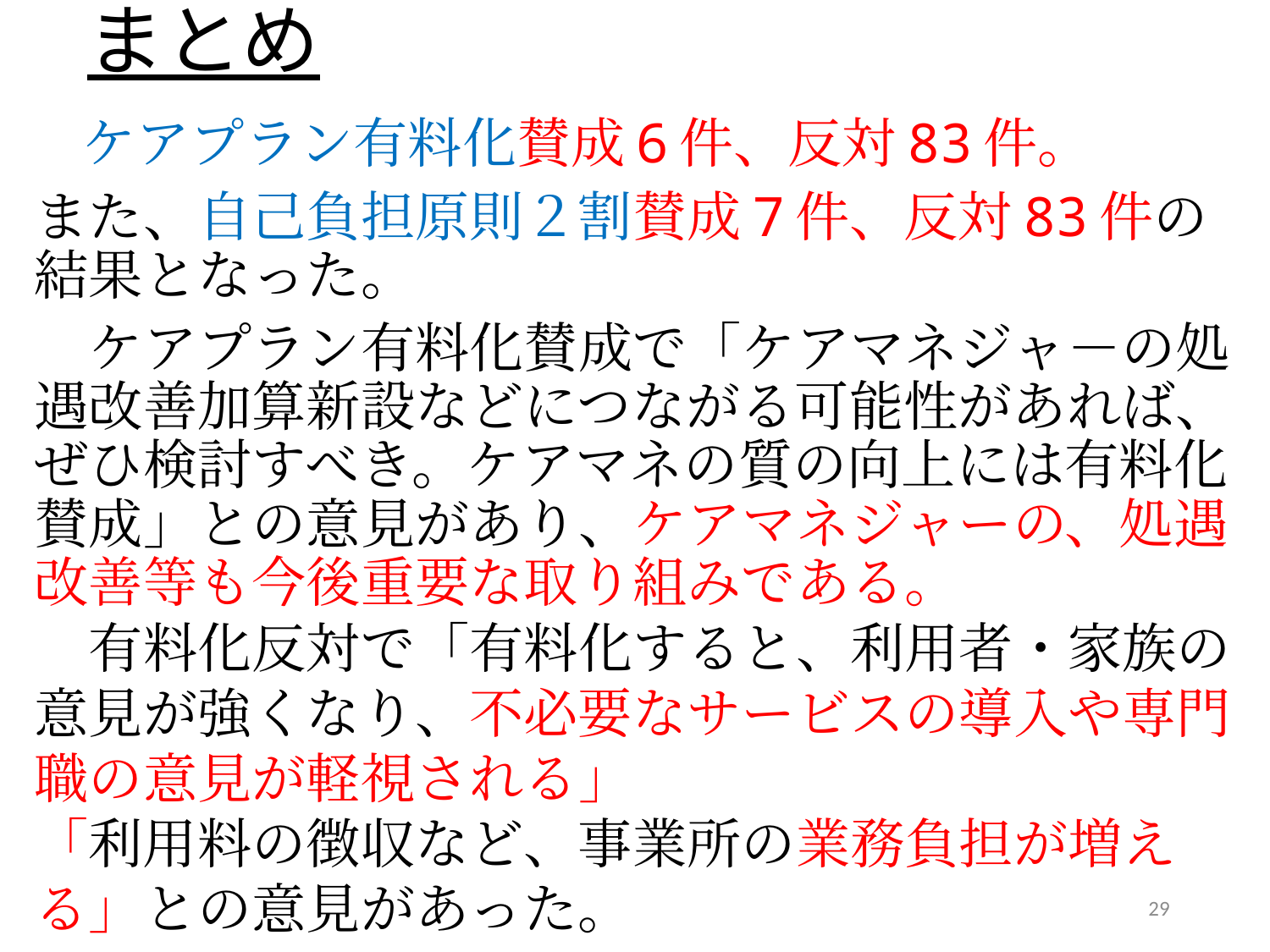

# まとめ
　ケアプラン有料化賛成6件、反対83件。
また、自己負担原則２割賛成7件、反対83件の結果となった。
　ケアプラン有料化賛成で「ケアマネジャ－の処遇改善加算新設などにつながる可能性があれば、ぜひ検討すべき。ケアマネの質の向上には有料化賛成」との意見があり、ケアマネジャーの、処遇改善等も今後重要な取り組みである。
　有料化反対で「有料化すると、利用者・家族の意見が強くなり、不必要なサービスの導入や専門職の意見が軽視される」
「利用料の徴収など、事業所の業務負担が増える」との意見があった。
29